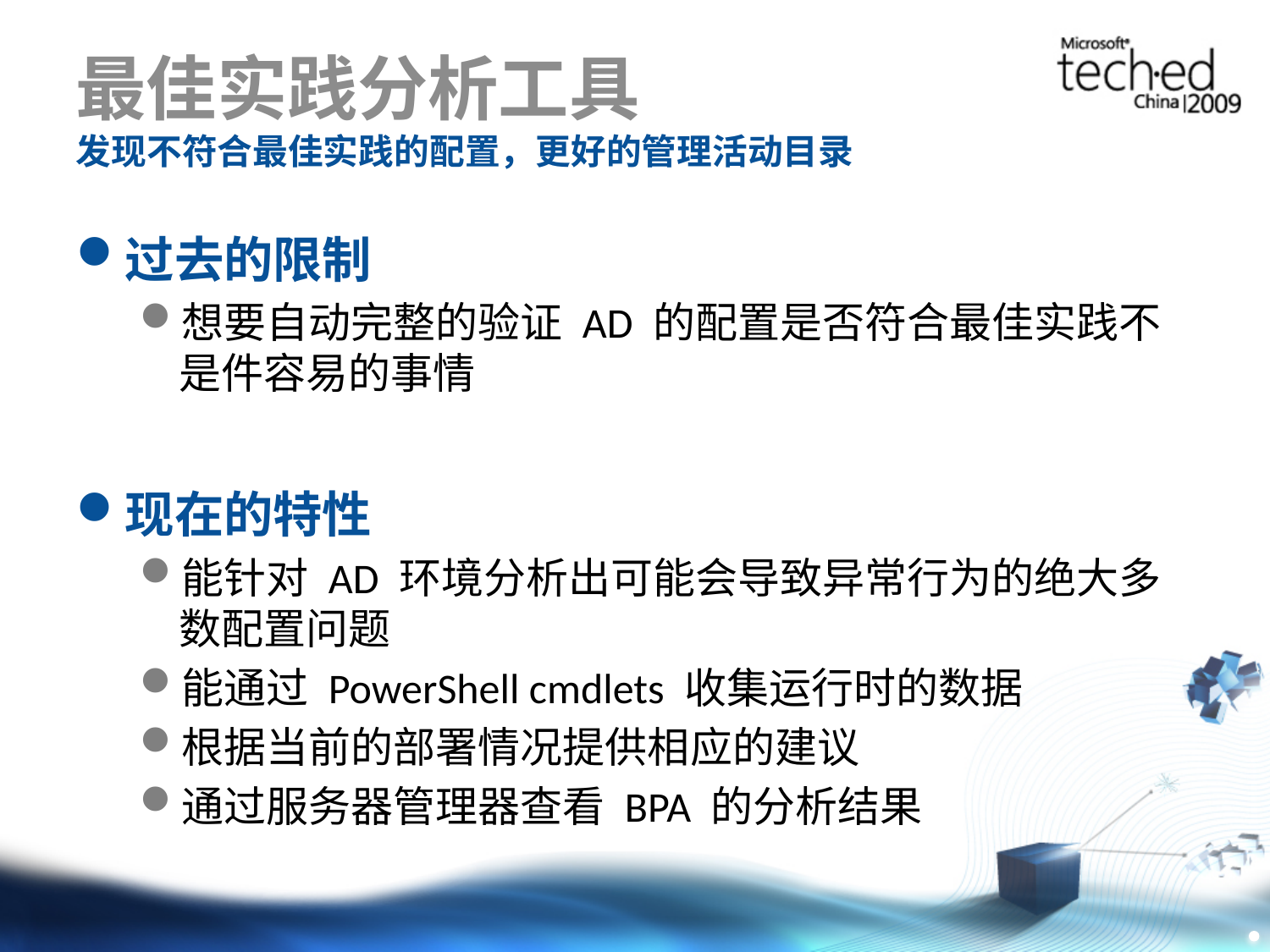

# 最佳实践分析工具 发现不符合最佳实践的配置，更好的管理活动目录
过去的限制
想要自动完整的验证 AD 的配置是否符合最佳实践不是件容易的事情

现在的特性
能针对 AD 环境分析出可能会导致异常行为的绝大多数配置问题
能通过 PowerShell cmdlets 收集运行时的数据
根据当前的部署情况提供相应的建议
通过服务器管理器查看 BPA 的分析结果